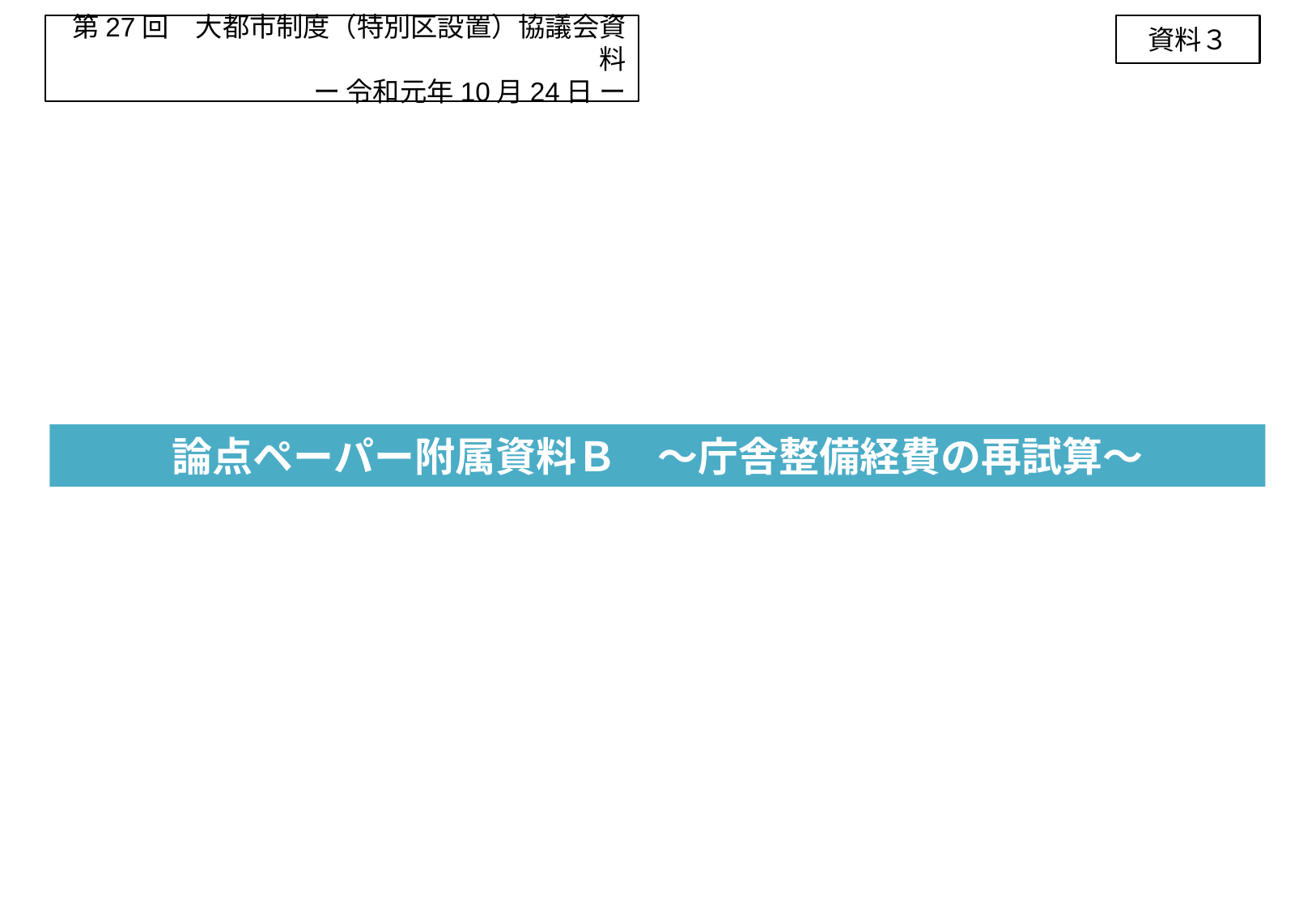

資料３
第27回　大都市制度（特別区設置）協議会資料
ー 令和元年10月24日 ー
# 論点ペーパー附属資料Ｂ　～庁舎整備経費の再試算～